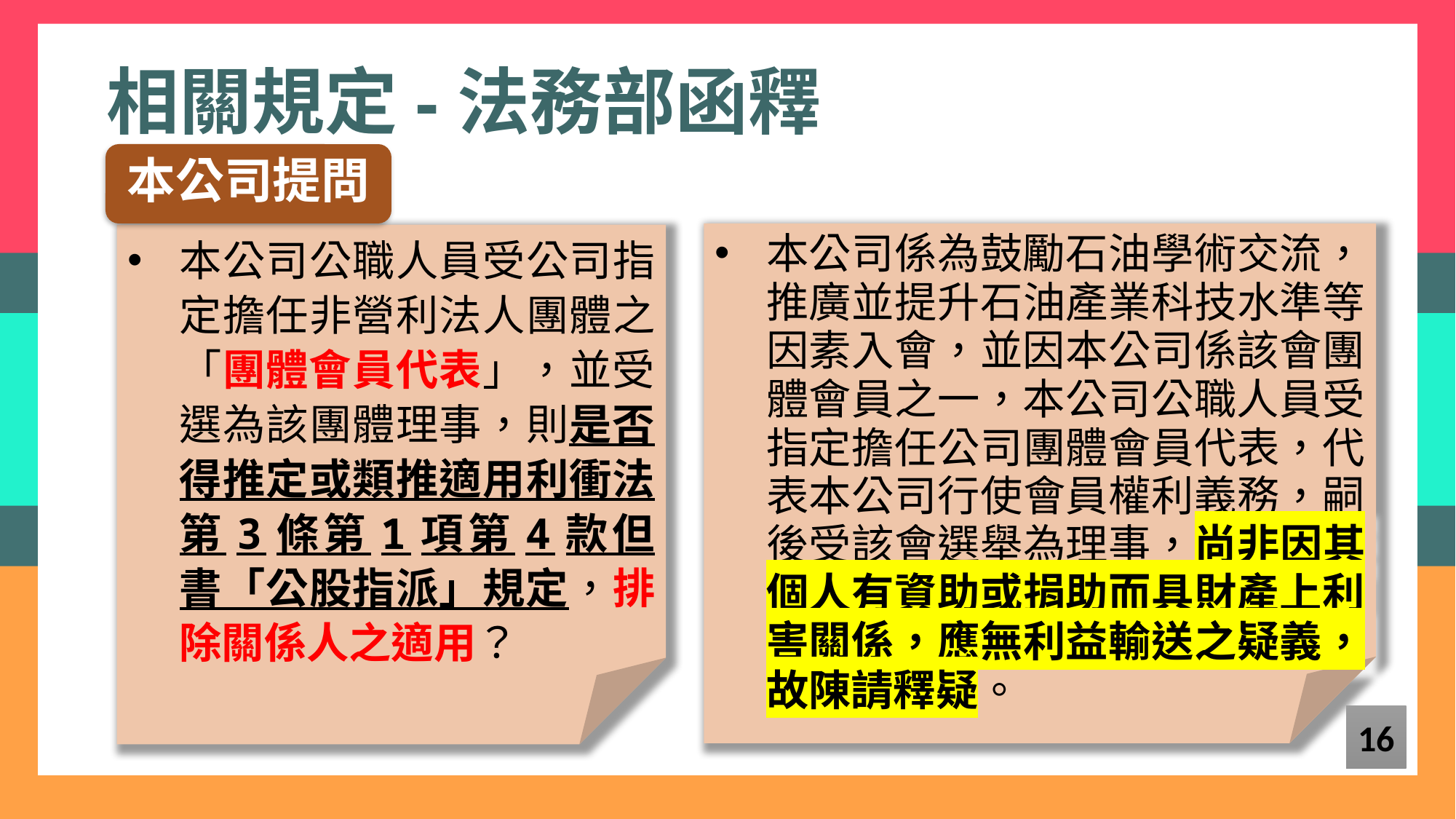

相關規定-法務部函釋
本公司提問
本公司係為鼓勵石油學術交流，推廣並提升石油產業科技水準等因素入會，並因本公司係該會團體會員之一，本公司公職人員受指定擔任公司團體會員代表，代表本公司行使會員權利義務，嗣後受該會選舉為理事，尚非因其個人有資助或捐助而具財產上利害關係，應無利益輸送之疑義，故陳請釋疑。

本公司公職人員受公司指定擔任非營利法人團體之「團體會員代表」，並受選為該團體理事，則是否得推定或類推適用利衝法第3條第1項第4款但書「公股指派」規定，排除關係人之適用？

16